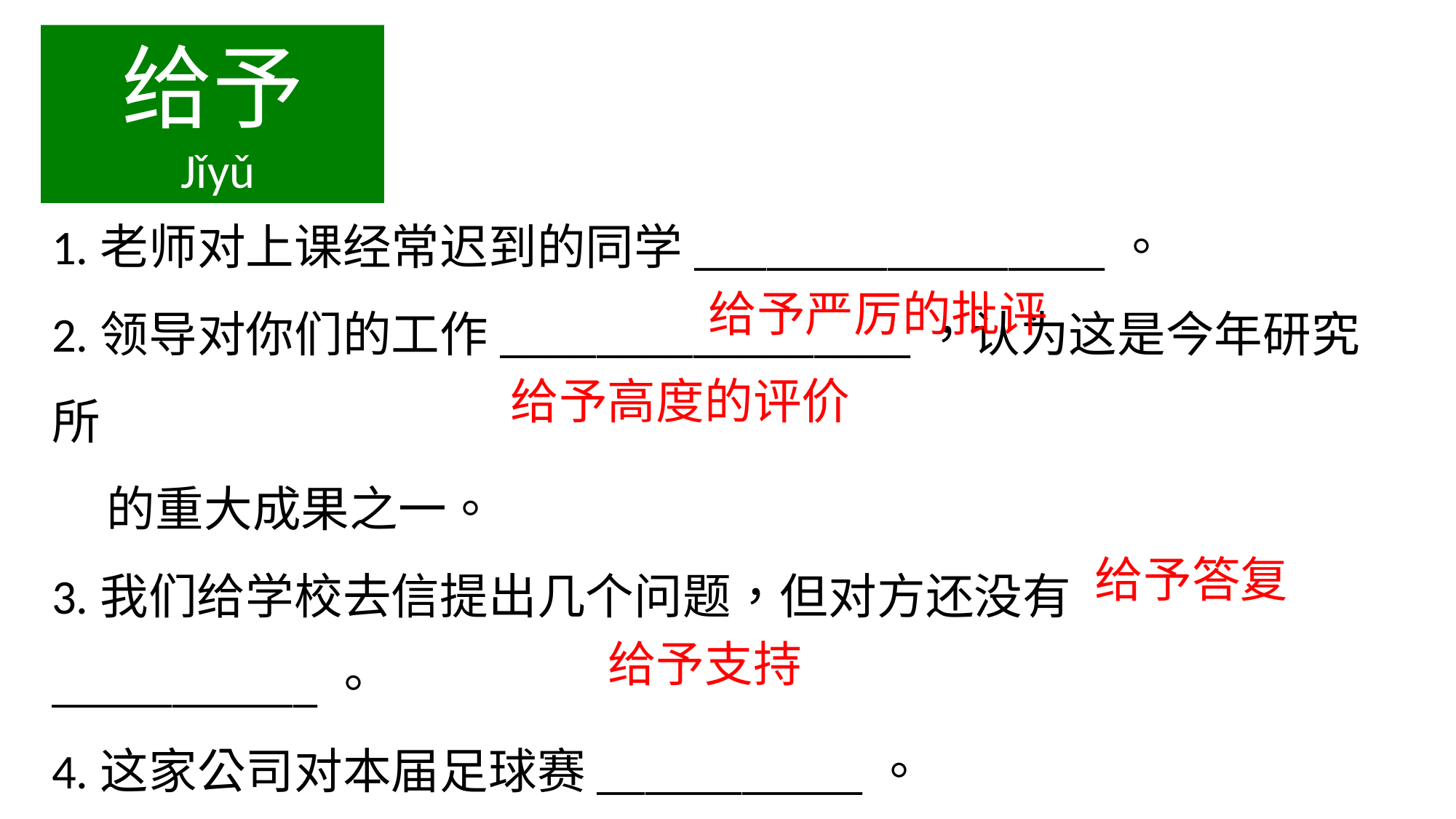

给予
 Jǐyǔ
1.老师对上课经常迟到的同学_________________。
2.领导对你们的工作_________________，认为这是今年研究所
    的重大成果之一。
3.我们给学校去信提出几个问题，但对方还没有___________。
4.这家公司对本届足球赛___________。
给予严厉的批评
给予高度的评价
给予答复
给予支持